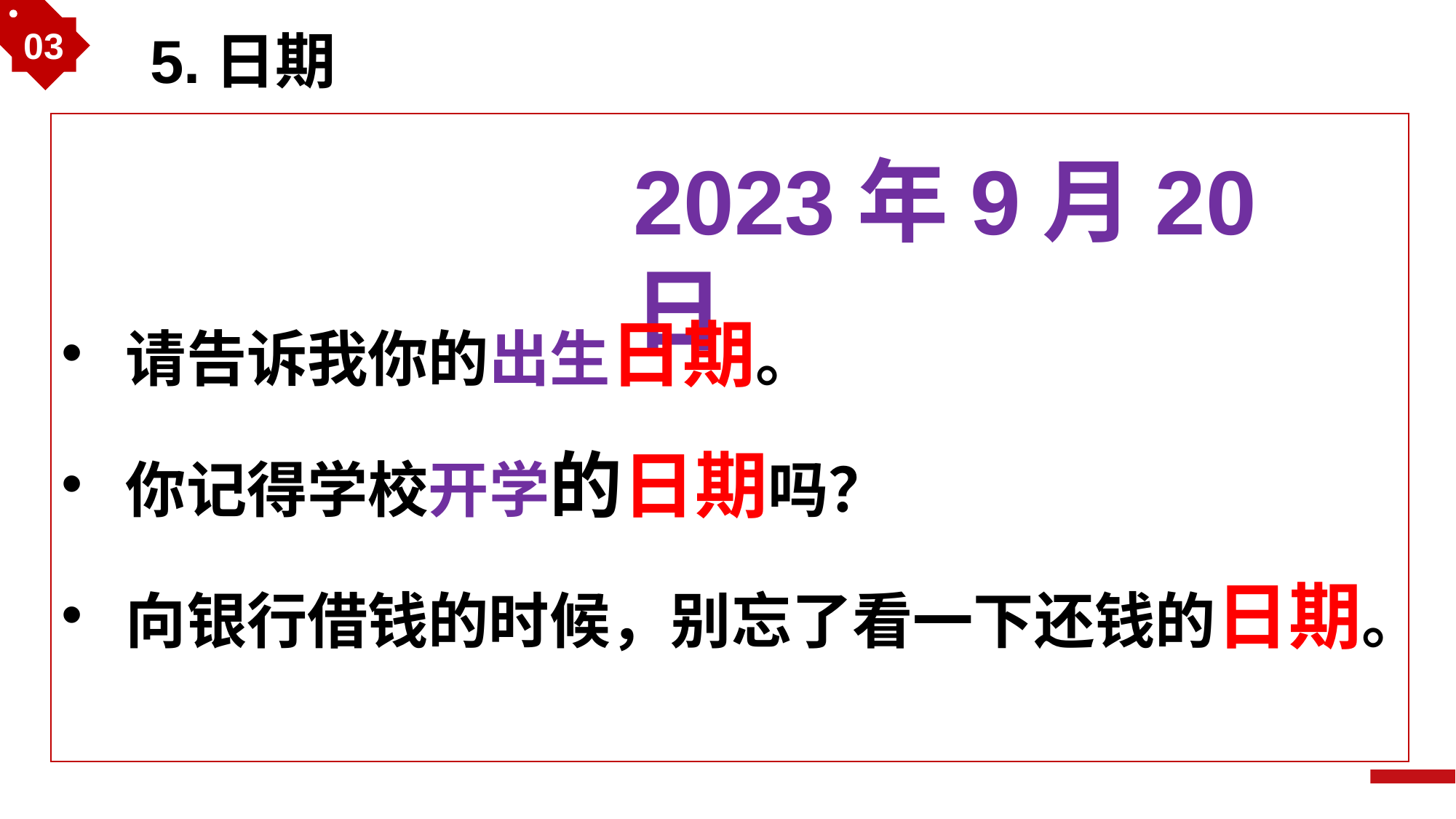

03
5.日期

2023年9月20日
请告诉我你的出生日期。
你记得学校开学的日期吗？
向银行借钱的时候，别忘了看一下还钱的日期。